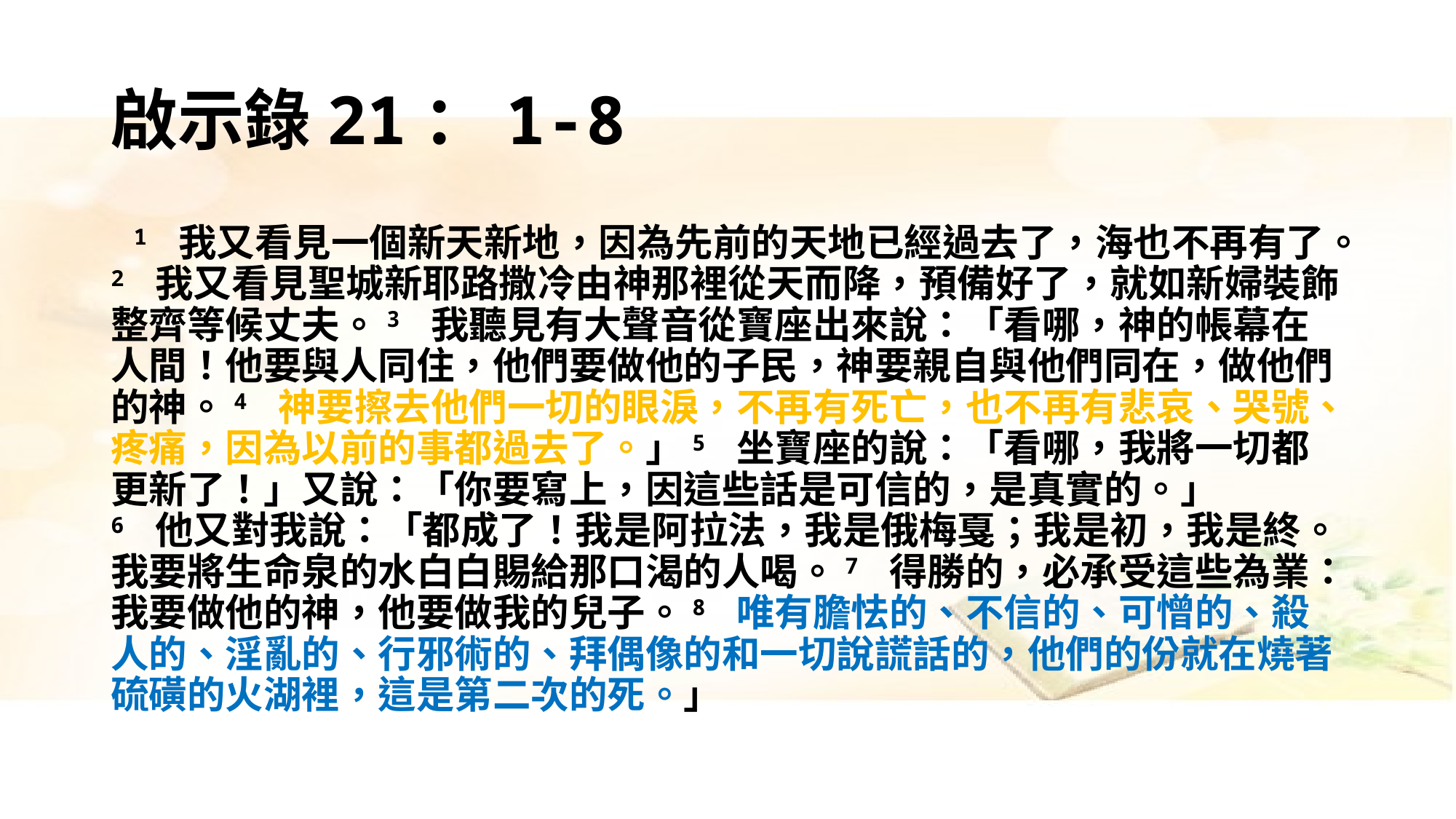

# 啟示錄21：1-8
​ 1 我又看見一個新天新地，因為先前的天地已經過去了，海也不再有了。2 我又看見聖城新耶路撒冷由神那裡從天而降，預備好了，就如新婦裝飾整齊等候丈夫。3 我聽見有大聲音從寶座出來說：「看哪，神的帳幕在人間！他要與人同住，他們要做他的子民，神要親自與他們同在，做他們的神。4 神要擦去他們一切的眼淚，不再有死亡，也不再有悲哀、哭號、疼痛，因為以前的事都過去了。」5 坐寶座的說：「看哪，我將一切都更新了！」又說：「你要寫上，因這些話是可信的，是真實的。」
6 他又對我說：「都成了！我是阿拉法，我是俄梅戛；我是初，我是終。我要將生命泉的水白白賜給那口渴的人喝。7 得勝的，必承受這些為業：我要做他的神，他要做我的兒子。8 唯有膽怯的、不信的、可憎的、殺人的、淫亂的、行邪術的、拜偶像的和一切說謊話的，他們的份就在燒著硫磺的火湖裡，這是第二次的死。」